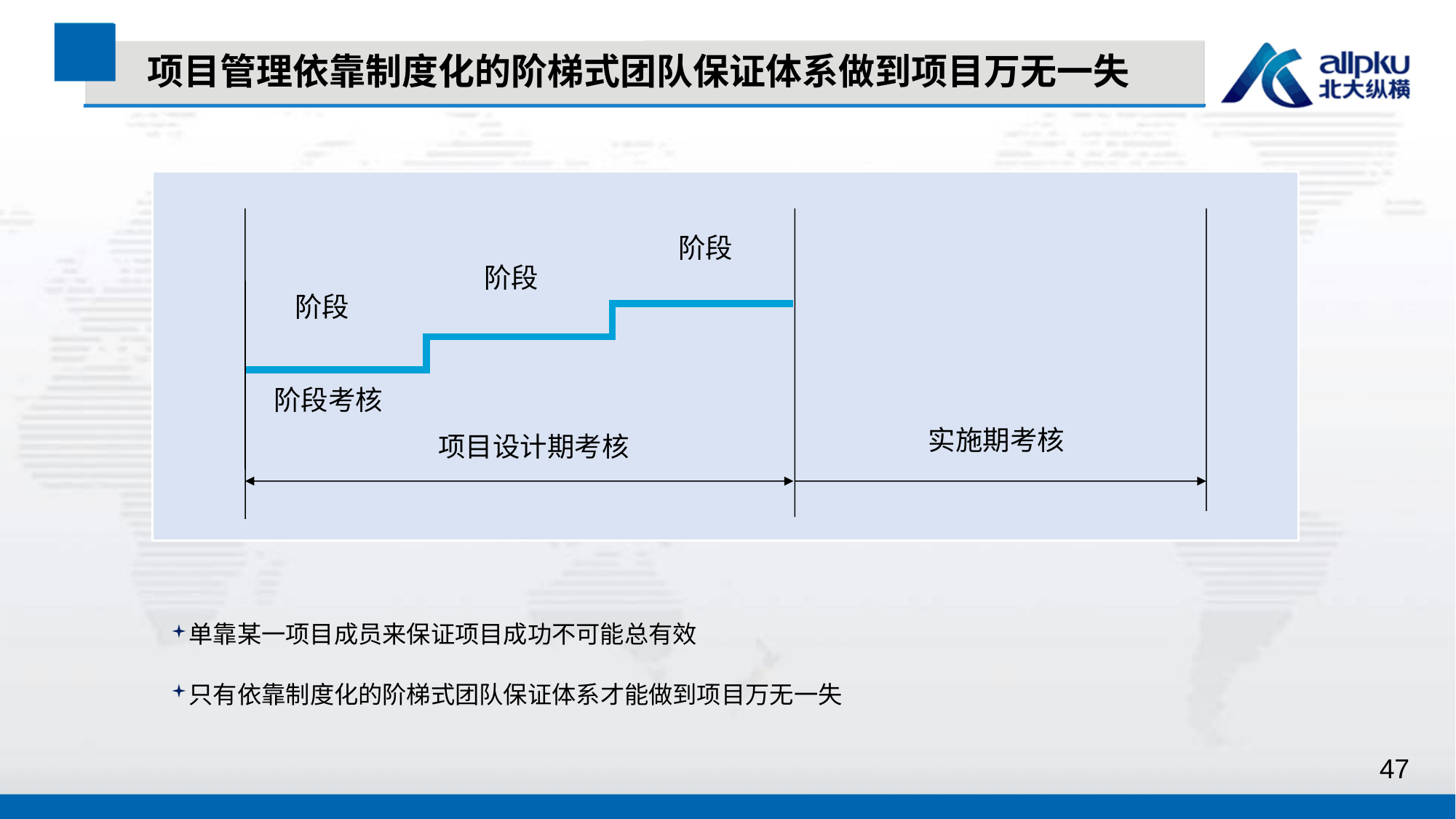

项目管理依靠制度化的阶梯式团队保证体系做到项目万无一失

阶段
阶段
阶段
阶段考核
实施期考核
项目设计期考核

单靠某一项目成员来保证项目成功不可能总有效
只有依靠制度化的阶梯式团队保证体系才能做到项目万无一失